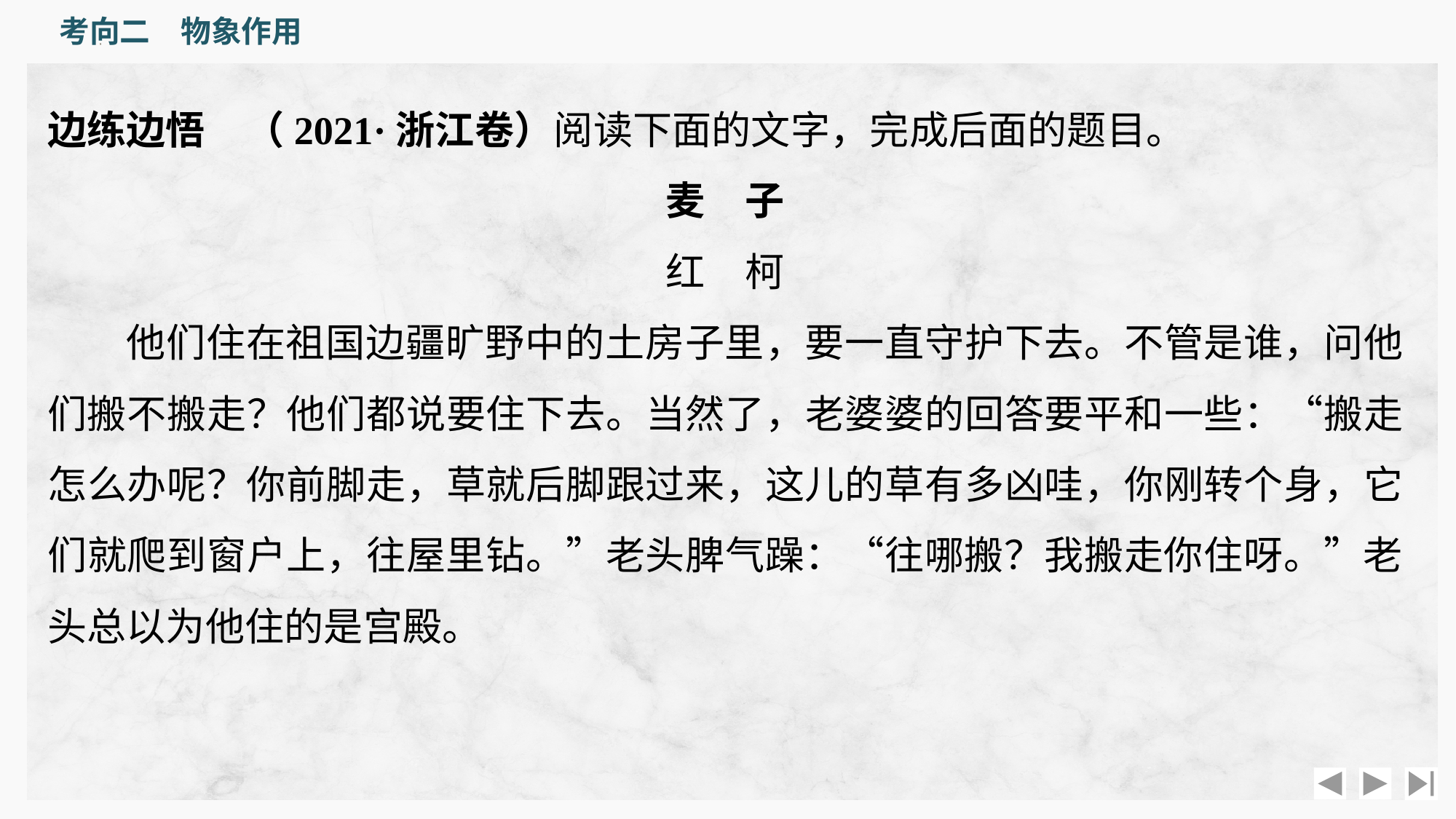

边练边悟　（2021·浙江卷）阅读下面的文字，完成后面的题目。
麦　子
红　柯
他们住在祖国边疆旷野中的土房子里，要一直守护下去。不管是谁，问他们搬不搬走？他们都说要住下去。当然了，老婆婆的回答要平和一些：“搬走怎么办呢？你前脚走，草就后脚跟过来，这儿的草有多凶哇，你刚转个身，它们就爬到窗户上，往屋里钻。”老头脾气躁：“往哪搬？我搬走你住呀。”老头总以为他住的是宫殿。